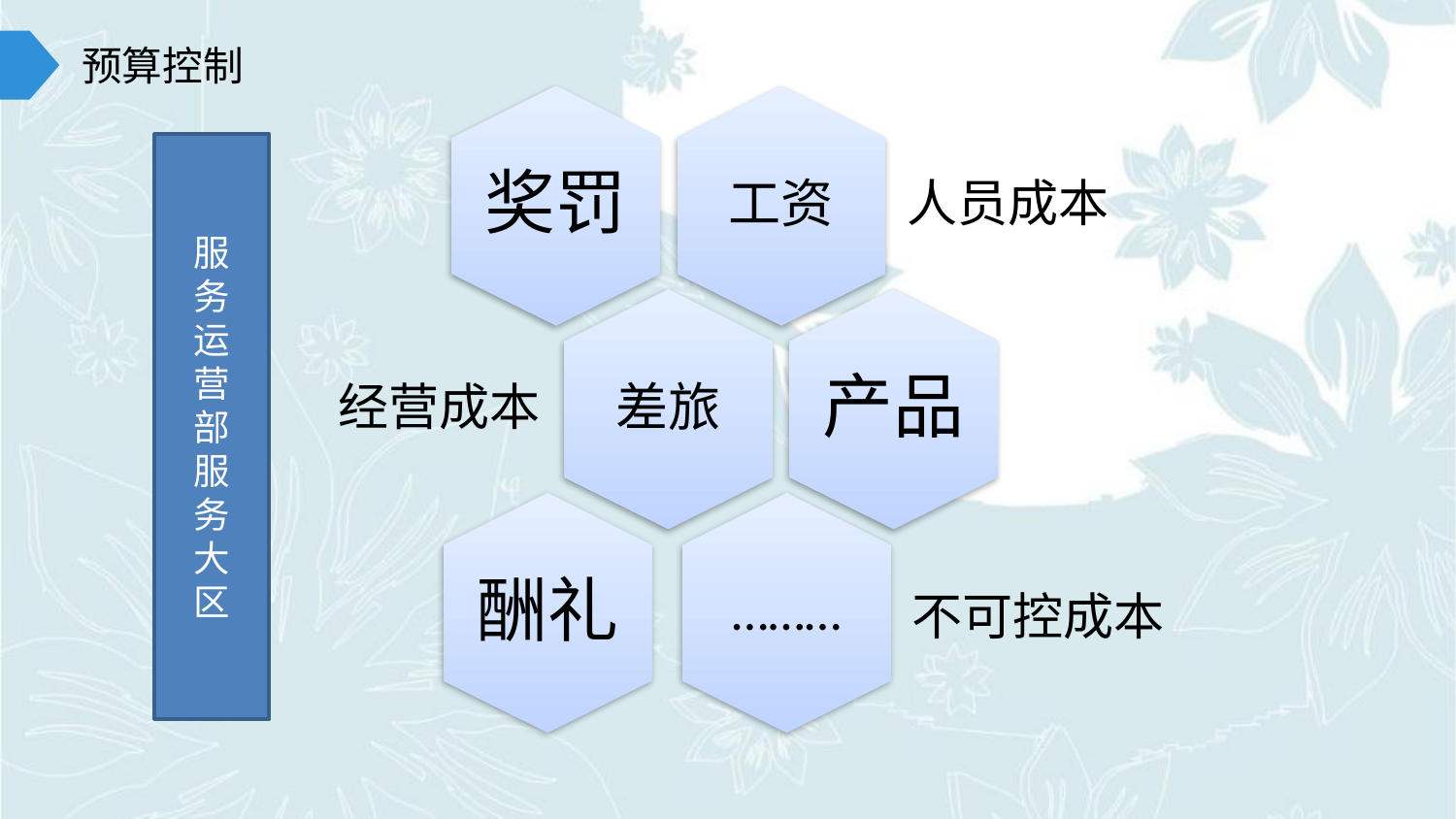

预算控制
工资
人员成本
奖罚
差旅
经营成本
产品
………
不可控成本
酬礼
服
务
运
营
部
服
务
大
区